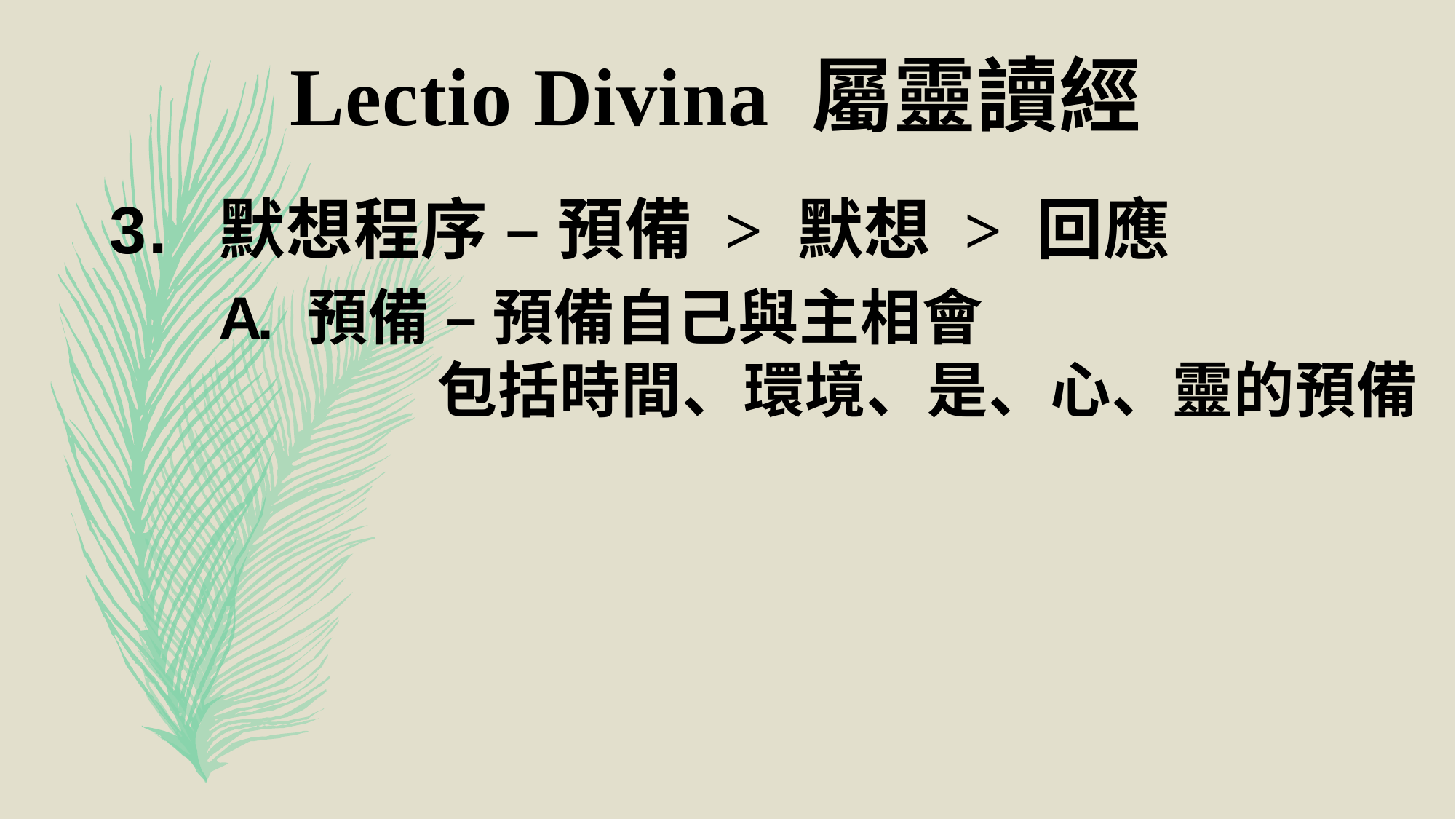

Lectio Divina 屬靈讀經
默想程序 – 預備 > 默想 > 回應
預備 – 預備自己與主相會
		包括時間、環境、是、心、靈的預備